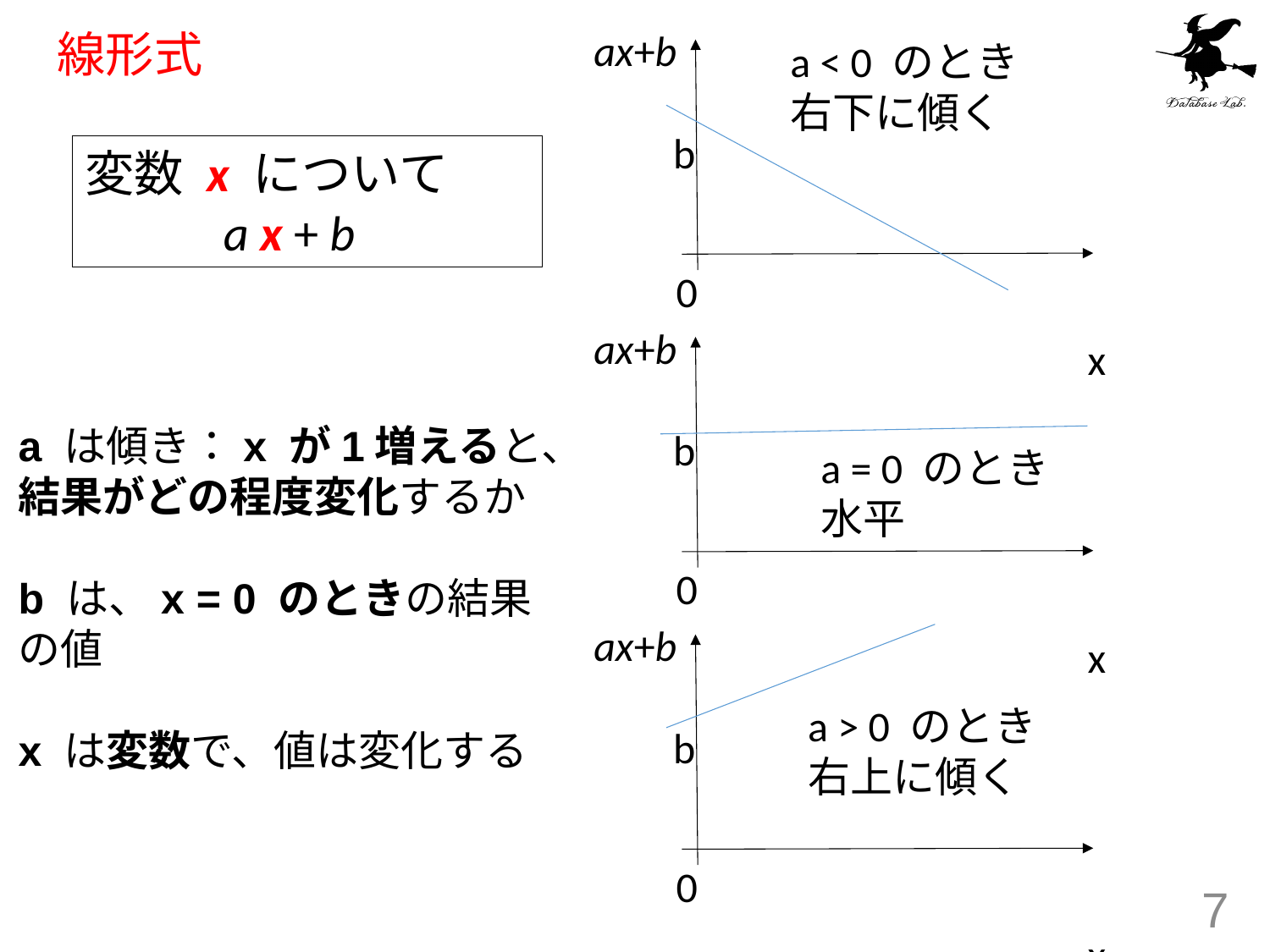

ax+b
# 線形式
a < 0 のとき
右下に傾く
b
変数 x について
	 a x + b
0
ax+b
x
a は傾き：x が1増えると、
結果がどの程度変化するか

b は、x = 0 のときの結果
の値

x は変数で、値は変化する
b
a = 0 のとき
水平
0
ax+b
x
a > 0 のとき
右上に傾く
b
0
7
x